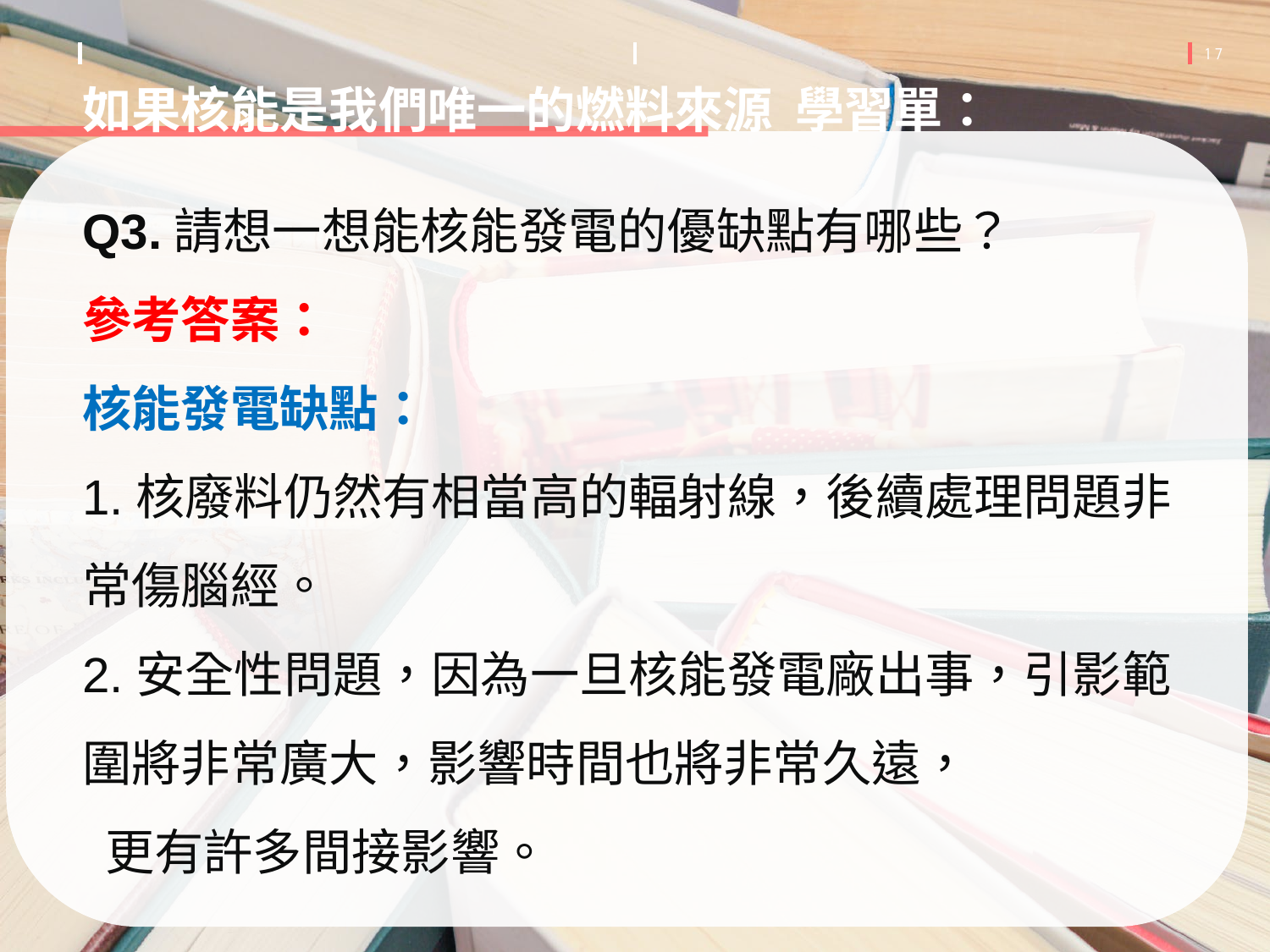

如果核能是我們唯一的燃料來源  學習單：

Q3.請想一想能核能發電的優缺點有哪些？
參考答案：
核能發電缺點：
1.核廢料仍然有相當高的輻射線，後續處理問題非常傷腦經。
2.安全性問題，因為一旦核能發電廠出事，引影範圍將非常廣大，影響時間也將非常久遠，
 更有許多間接影響。